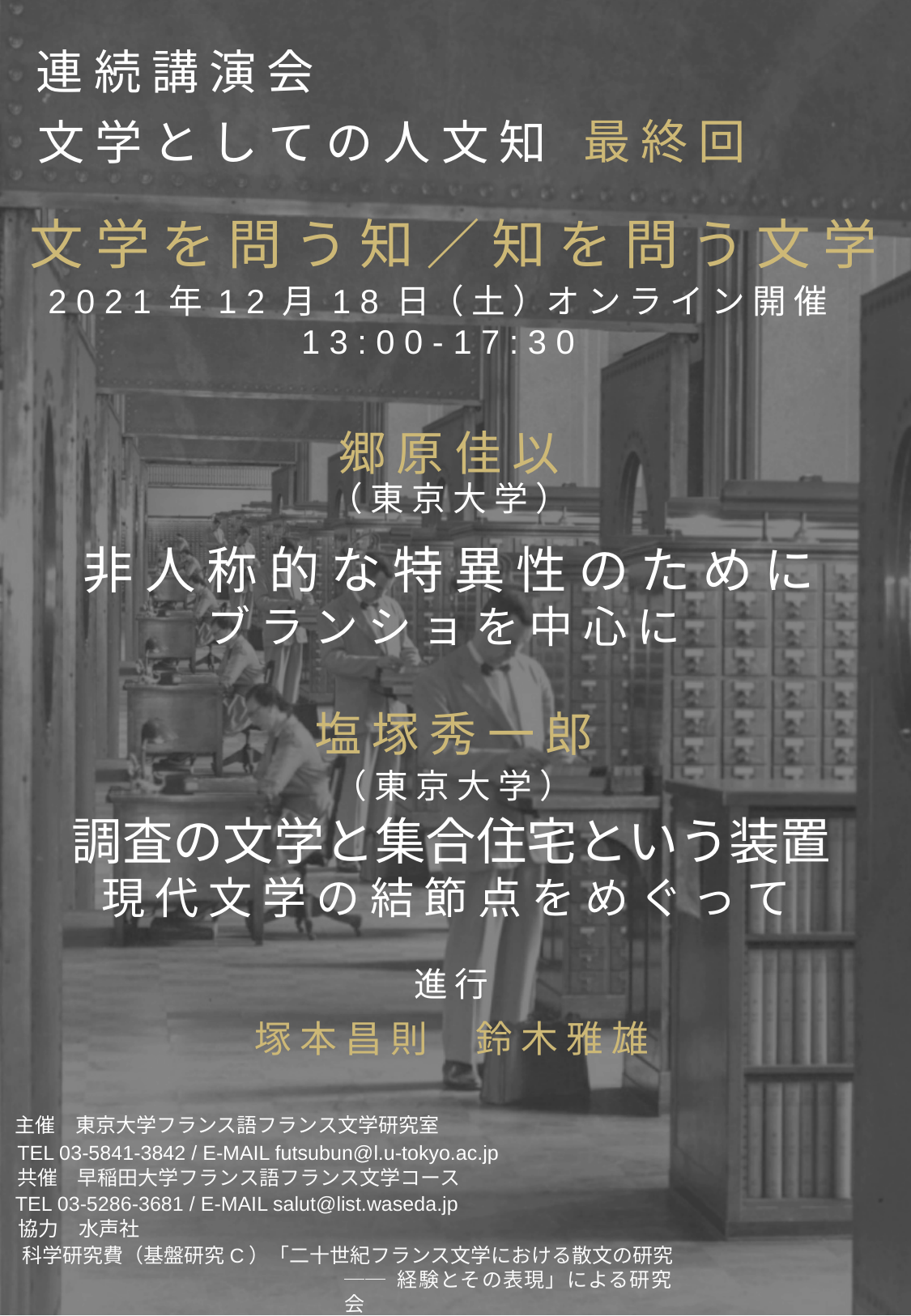

連 続 講 演 会
最 終 回
文 学 と し て の 人 文 知
文 学 を 問 う 知 ／ 知 を 問 う 文 学
2 0 2 1 年 1 2 月 1 8 日（ 土 ）オ ン ラ イ ン 開 催
1 3 : 0 0 - 1 7 : 3 0
郷 原 佳 以
（ 東 京 大 学 ）
非 人 称 的 な 特 異 性 の た め に
ブ ラ ン シ ョ を 中 心 に
塩 塚 秀 一 郎
（ 東 京 大 学 ）
調査の文学と集合住宅という装置
現 代 文 学 の 結 節 点 を め ぐ っ て
進 行
塚 本 昌 則
鈴 木 雅 雄
主催　東京大学フランス語フランス文学研究室
TEL 03-5841-3842 / E-MAIL futsubun@l.u-tokyo.ac.jp
共催　早稲田大学フランス語フランス文学コース
TEL 03-5286-3681 / E-MAIL salut@list.waseda.jp
協力　水声社
科学研究費（基盤研究C）「二十世紀フランス文学における散文の研究
── 経験とその表現」による研究会